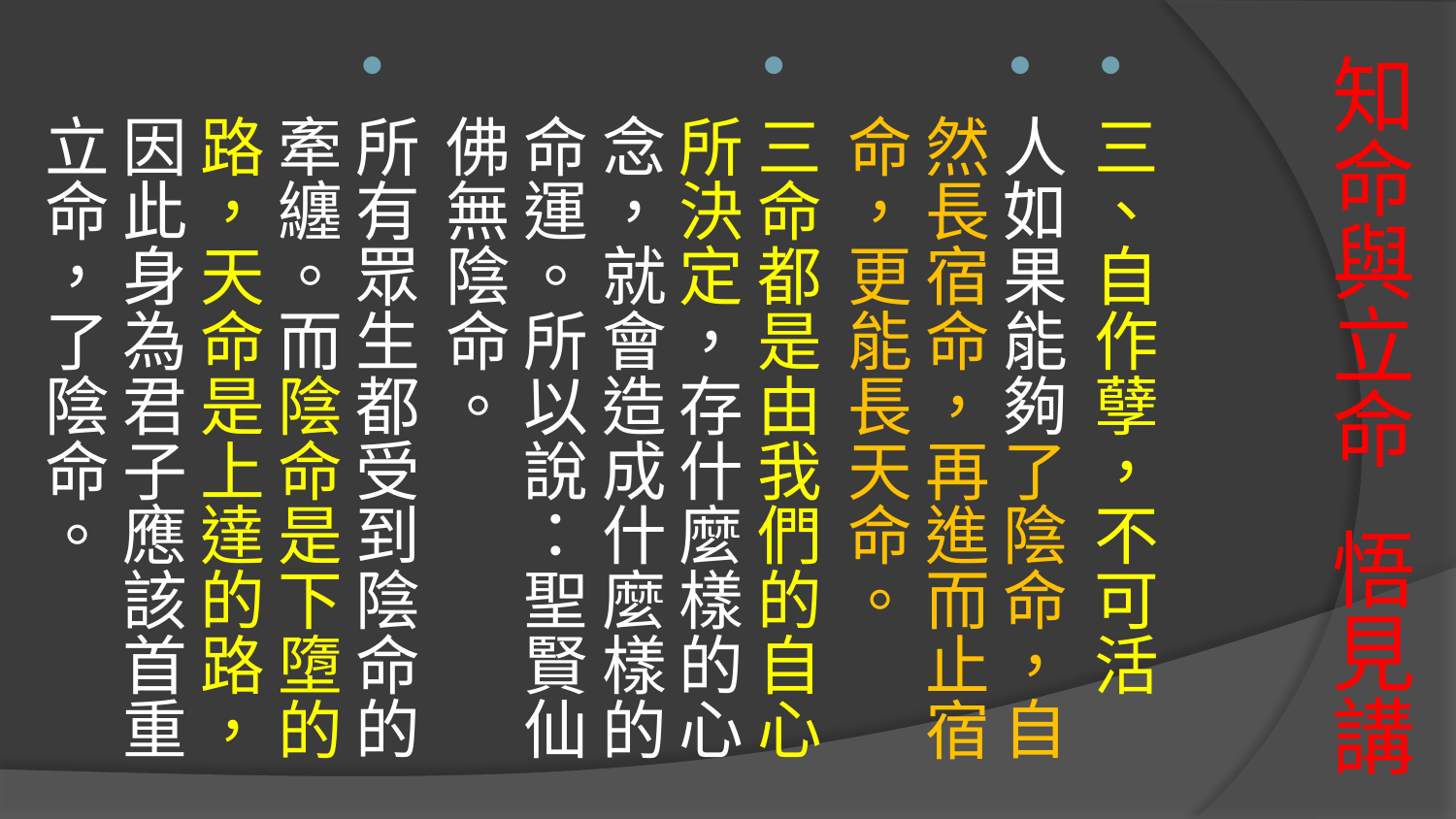

三、自作孽，不可活
人如果能夠了陰命，自然長宿命，再進而止宿命，更能長天命。
三命都是由我們的自心所決定，存什麼樣的心念，就會造成什麼樣的命運。所以說：聖賢仙佛無陰命。
所有眾生都受到陰命的牽纏。而陰命是下墮的路，天命是上達的路，因此身為君子應該首重立命，了陰命。
# 知命與立命   悟見講